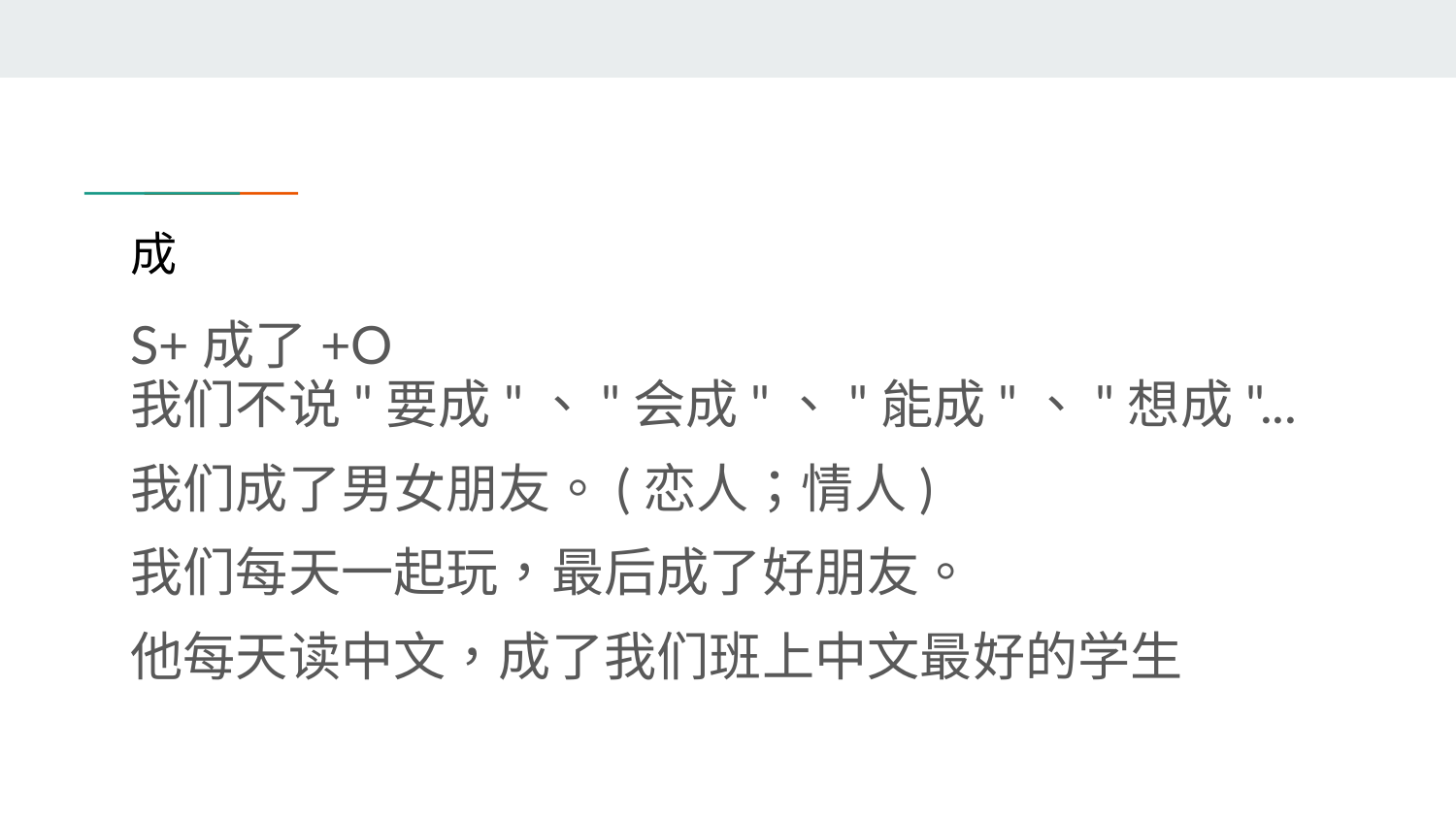

# 成
S+成了+O
我们不说"要成"、"会成"、"能成"、"想成"...
我们成了男女朋友。(恋人；情人)
我们每天一起玩，最后成了好朋友。
他每天读中文，成了我们班上中文最好的学生